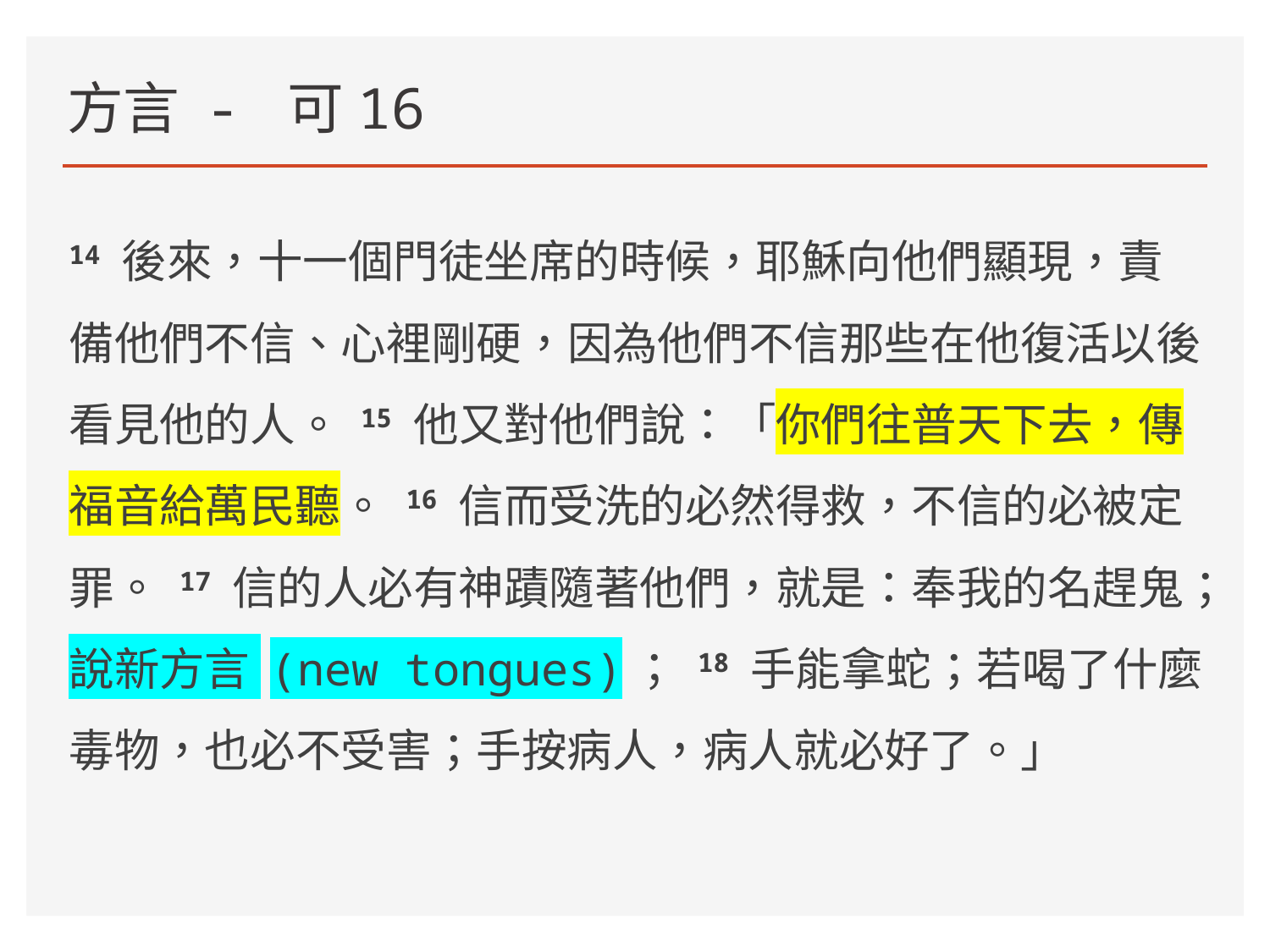

# 方言 - 可16
14 後來，十一個門徒坐席的時候，耶穌向他們顯現，責備他們不信、心裡剛硬，因為他們不信那些在他復活以後看見他的人。 15 他又對他們說：「你們往普天下去，傳福音給萬民聽。 16 信而受洗的必然得救，不信的必被定罪。 17 信的人必有神蹟隨著他們，就是：奉我的名趕鬼；說新方言 (new tongues)； 18 手能拿蛇；若喝了什麼毒物，也必不受害；手按病人，病人就必好了。」